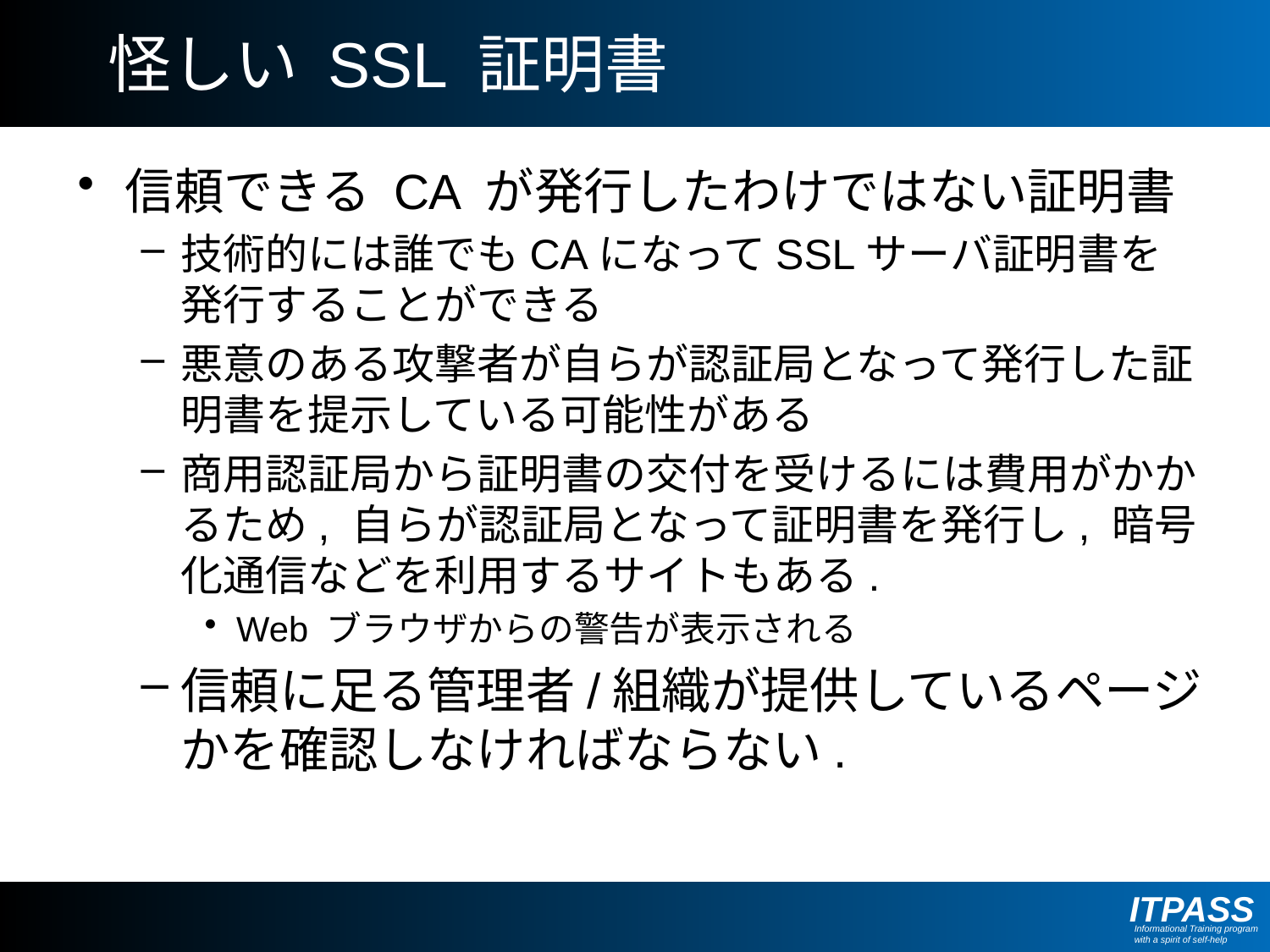

# 怪しい SSL 証明書
信頼できる CA が発行したわけではない証明書
技術的には誰でもCAになってSSLサーバ証明書を発行することができる
悪意のある攻撃者が自らが認証局となって発行した証明書を提示している可能性がある
商用認証局から証明書の交付を受けるには費用がかかるため, 自らが認証局となって証明書を発行し, 暗号化通信などを利用するサイトもある.
Web ブラウザからの警告が表示される
信頼に足る管理者/組織が提供しているページかを確認しなければならない.